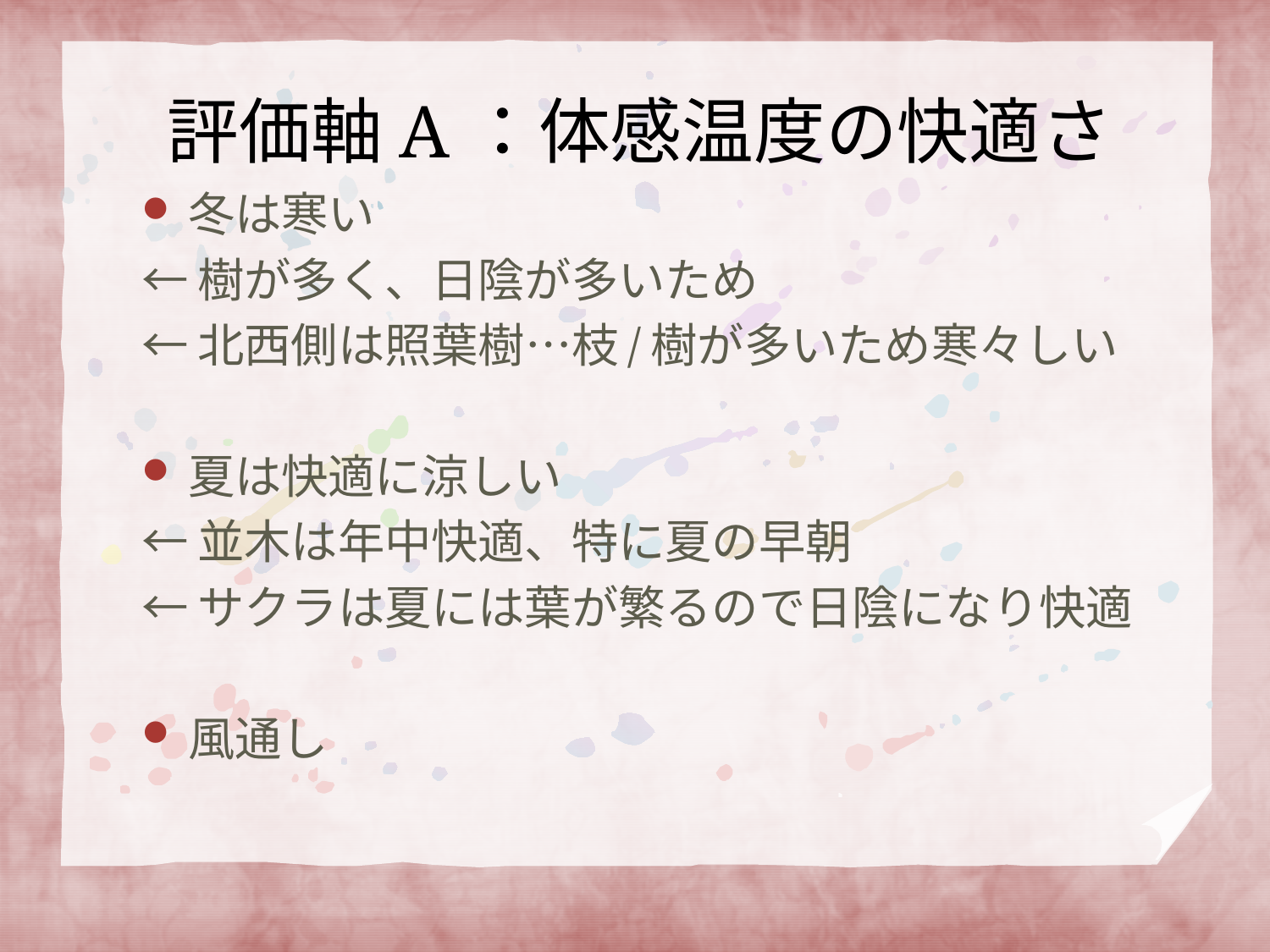

# 評価軸A：体感温度の快適さ
冬は寒い
←樹が多く、日陰が多いため
←北西側は照葉樹…枝/樹が多いため寒々しい

夏は快適に涼しい
←並木は年中快適、特に夏の早朝
←サクラは夏には葉が繁るので日陰になり快適

風通し